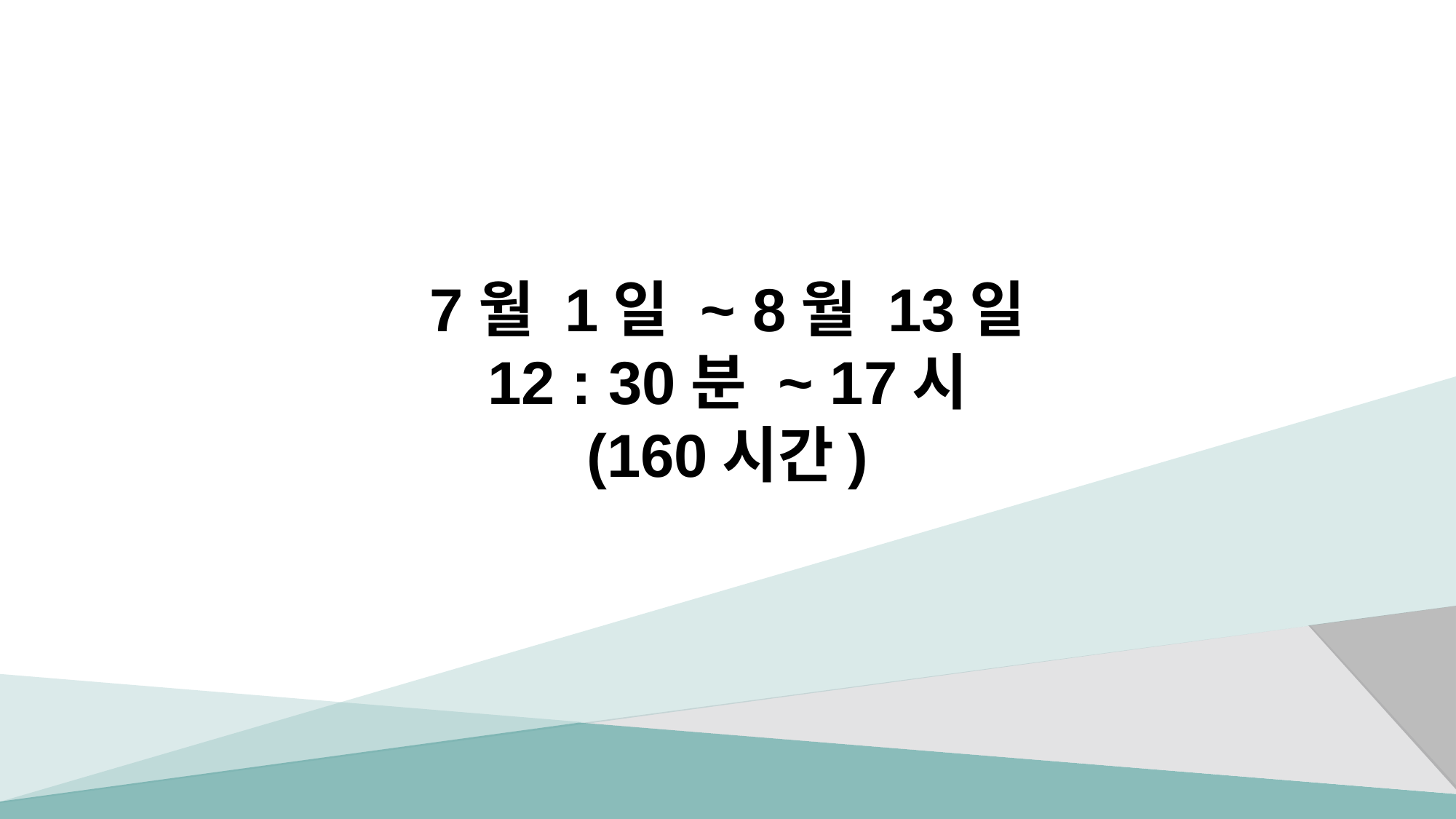

# 7월 1일 ~ 8월 13일 12 : 30분 ~ 17시 (160시간)